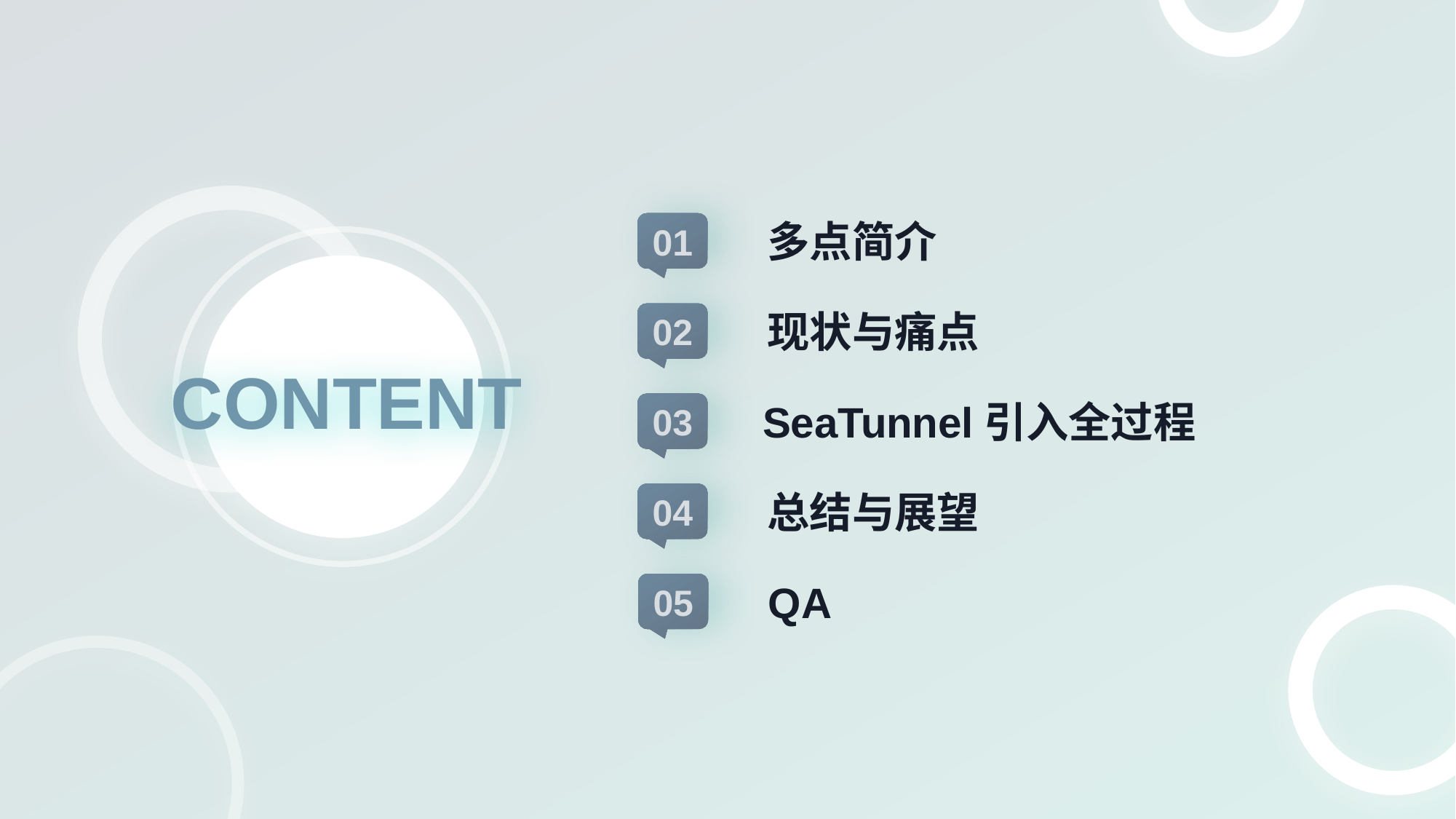

01
多点简介

02
现状与痛点
CONTENT

03
SeaTunnel引入全过程

04
总结与展望

05
QA